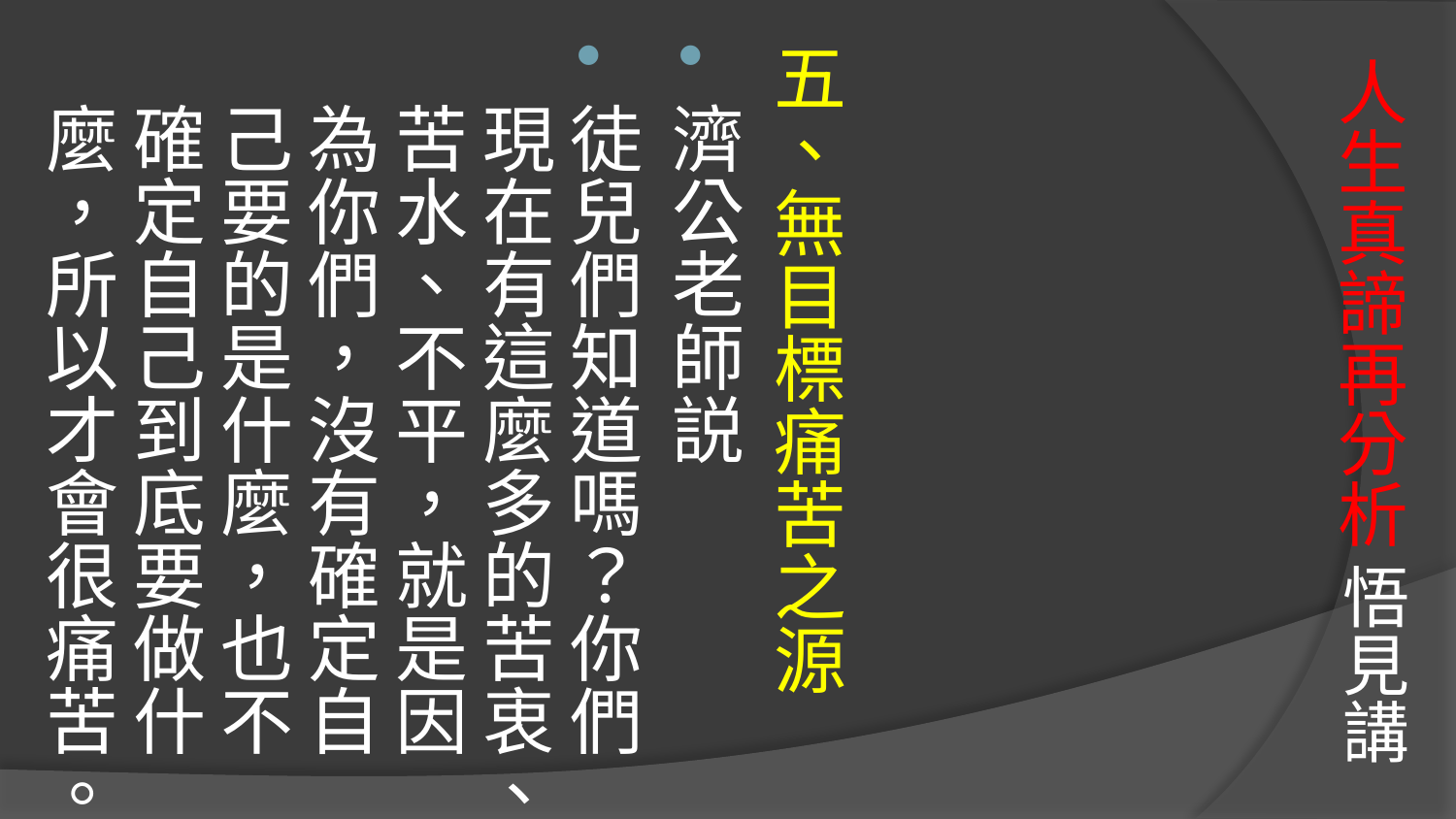

五、無目標痛苦之源
濟公老師説
徒兒們知道嗎？你們現在有這麼多的苦衷、苦水、不平，就是因為你們，沒有確定自己要的是什麼，也不確定自己到底要做什麼，所以才會很痛苦。
# 人生真諦再分析 悟見講